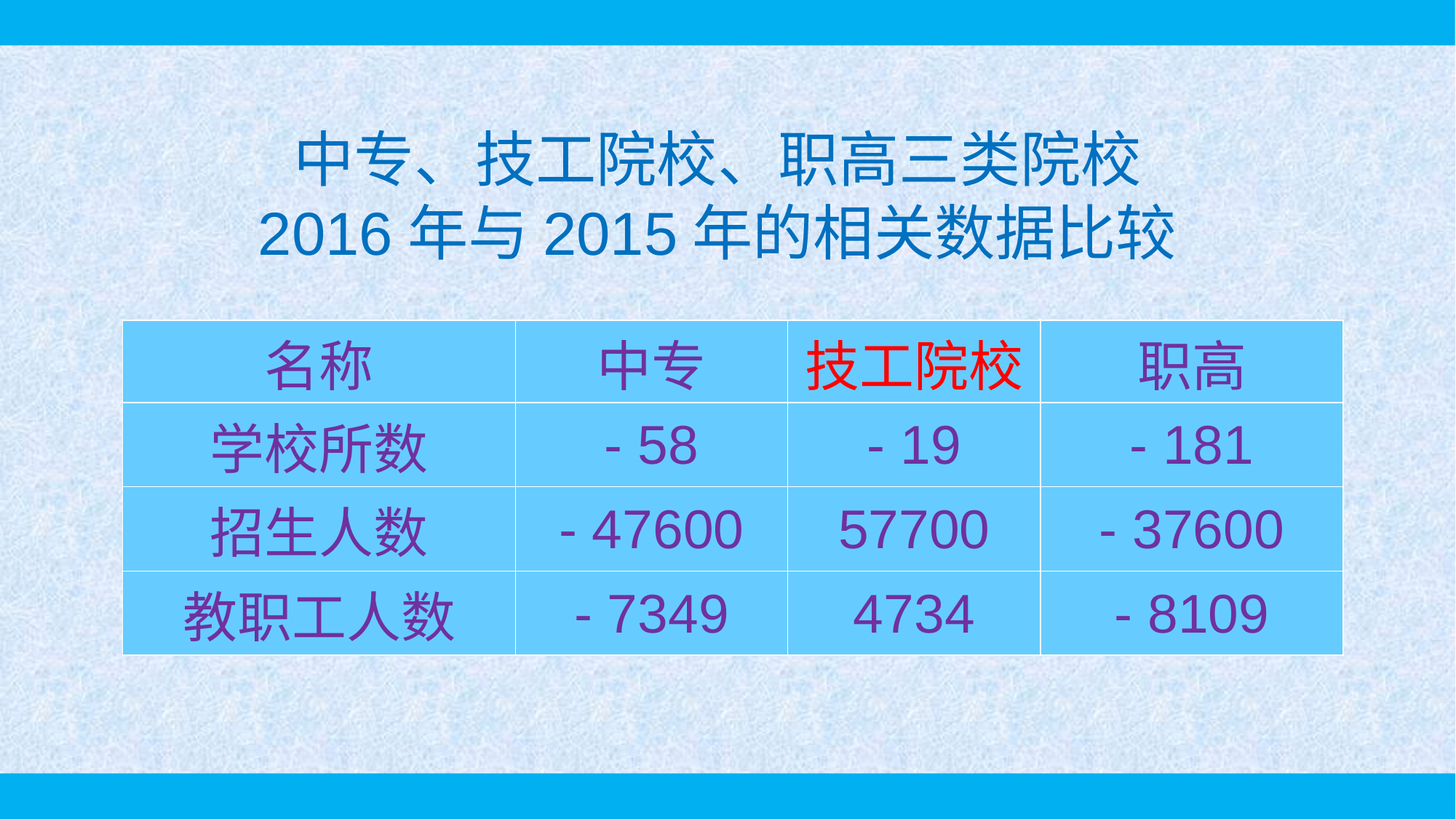

中专、技工院校、职高三类院校
2016年与2015年的相关数据比较
| 名称 | 中专 | 技工院校 | 职高 |
| --- | --- | --- | --- |
| 学校所数 | - 58 | - 19 | - 181 |
| 招生人数 | - 47600 | 57700 | - 37600 |
| 教职工人数 | - 7349 | 4734 | - 8109 |